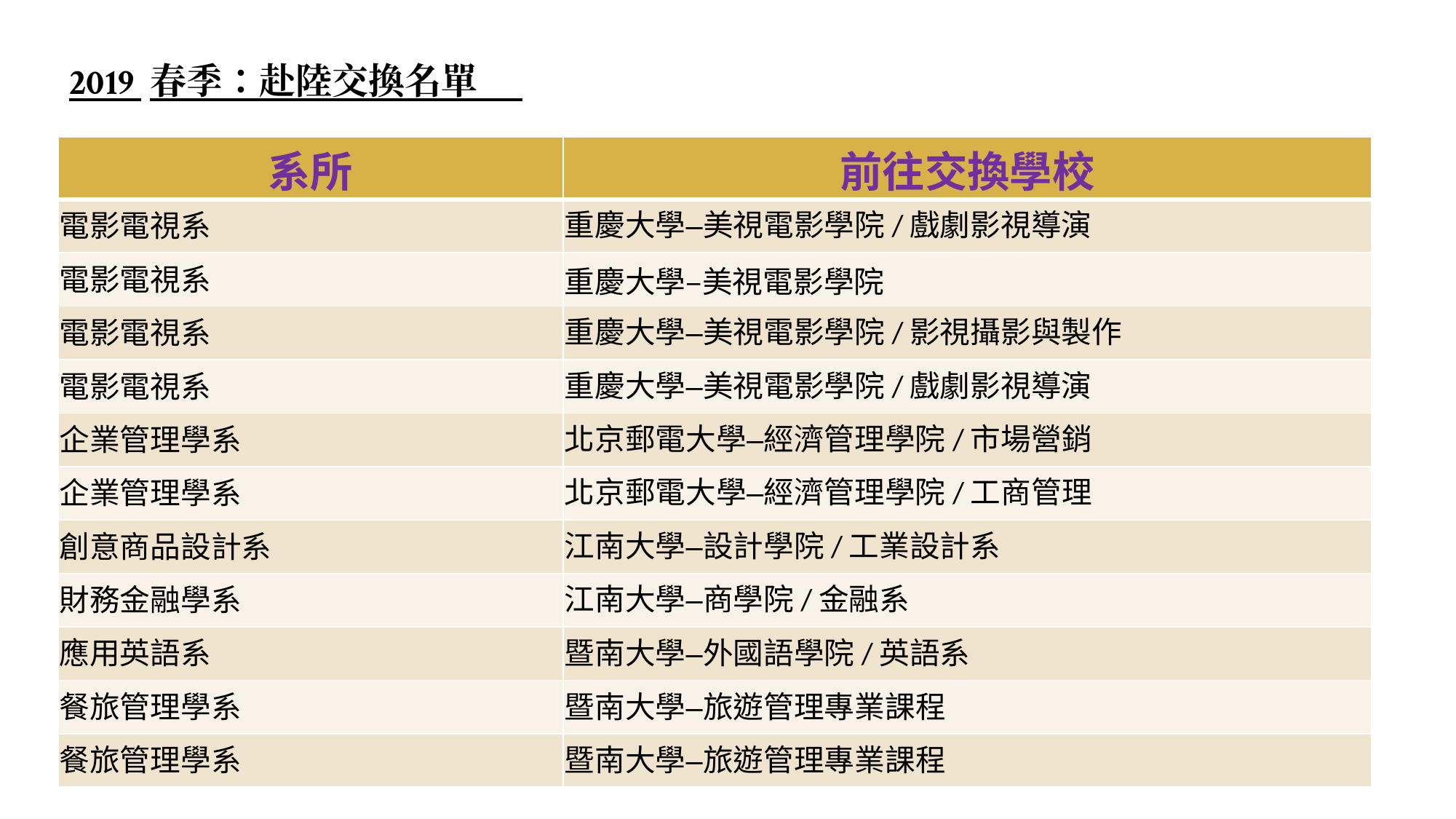

2019 春季：赴陸交換名單
| 系所 | 前往交換學校 |
| --- | --- |
| 電影電視系 | 重慶大學–美視電影學院/戲劇影視導演 |
| 電影電視系 | 重慶大學–美視電影學院 |
| 電影電視系 | 重慶大學–美視電影學院/影視攝影與製作 |
| 電影電視系 | 重慶大學–美視電影學院/戲劇影視導演 |
| 企業管理學系 | 北京郵電大學–經濟管理學院/市場營銷 |
| 企業管理學系 | 北京郵電大學–經濟管理學院/工商管理 |
| 創意商品設計系 | 江南大學–設計學院/工業設計系 |
| 財務金融學系 | 江南大學–商學院/金融系 |
| 應用英語系 | 暨南大學–外國語學院/英語系 |
| 餐旅管理學系 | 暨南大學–旅遊管理專業課程 |
| 餐旅管理學系 | 暨南大學–旅遊管理專業課程 |
32